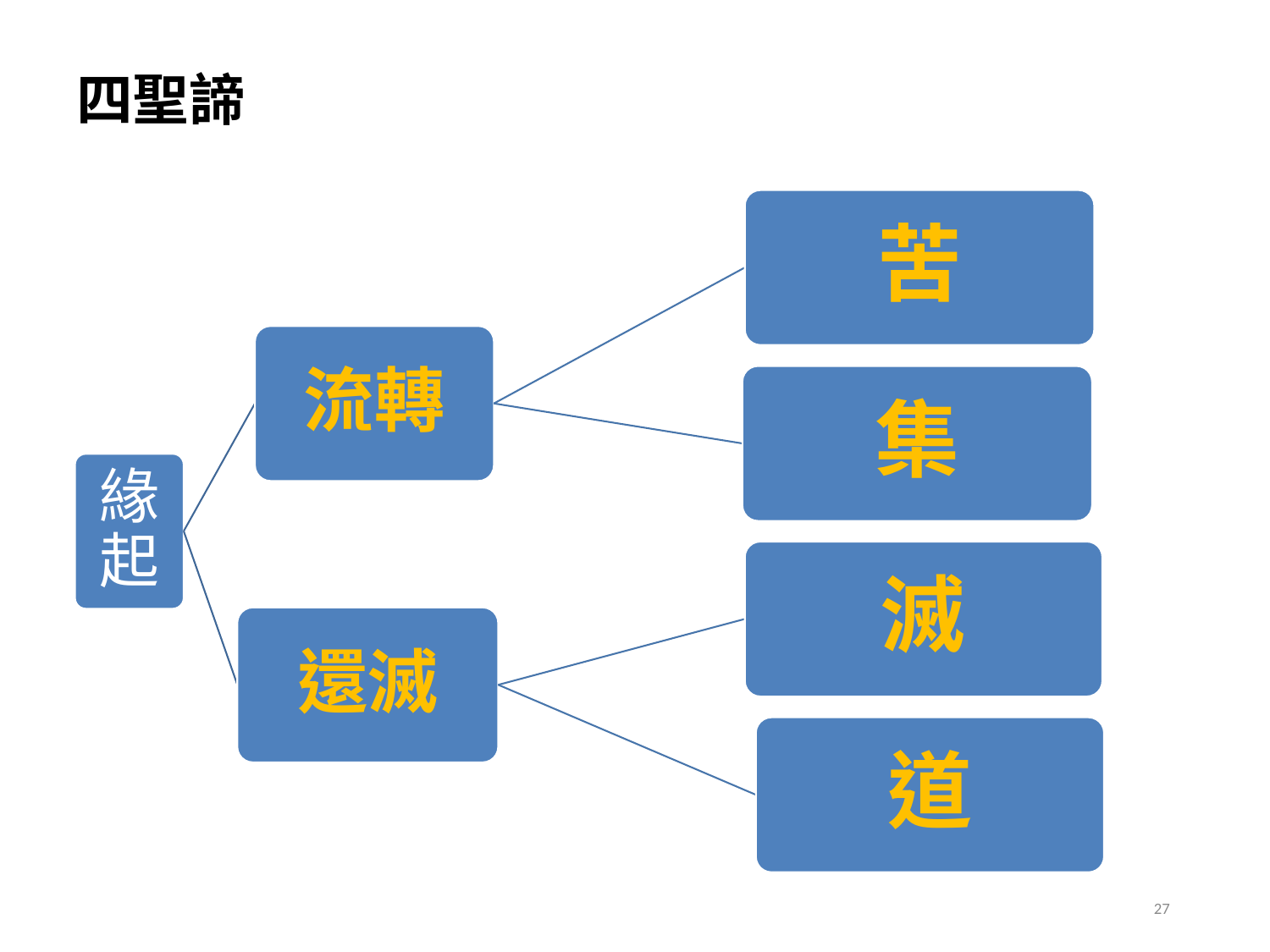

# 四聖諦
緣起

流轉

苦

集

還滅

滅

道
27